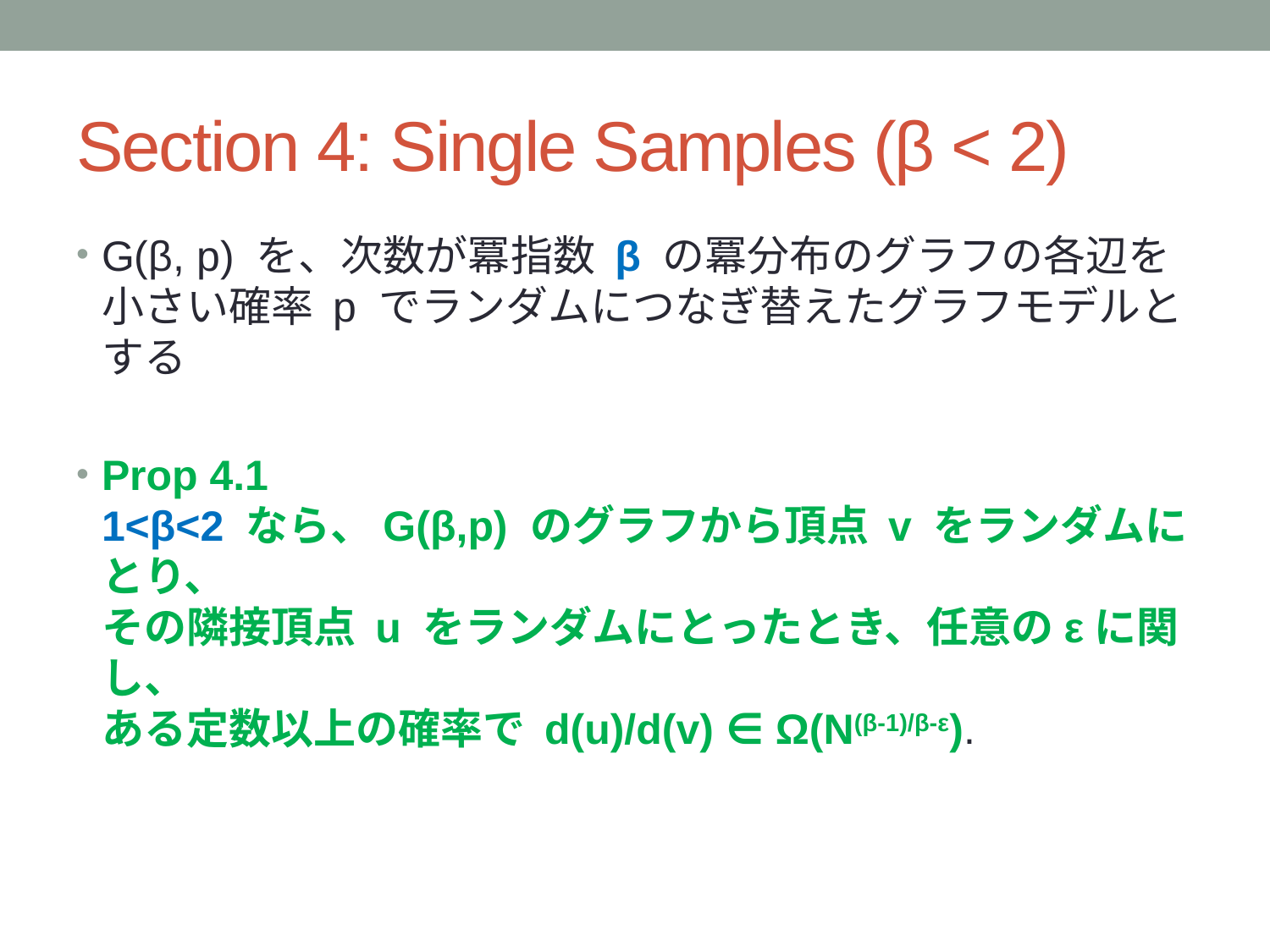

# Section 4: Single Samples (β < 2)
G(β, p) を、次数が冪指数 β の冪分布のグラフの各辺を
小さい確率 p でランダムにつなぎ替えたグラフモデルとする

Prop 4.1
1<β<2 なら、G(β,p) のグラフから頂点 v をランダムにとり、
その隣接頂点 u をランダムにとったとき、任意のεに関し、
ある定数以上の確率で d(u)/d(v) ∈ Ω(N(β-1)/β-ε).